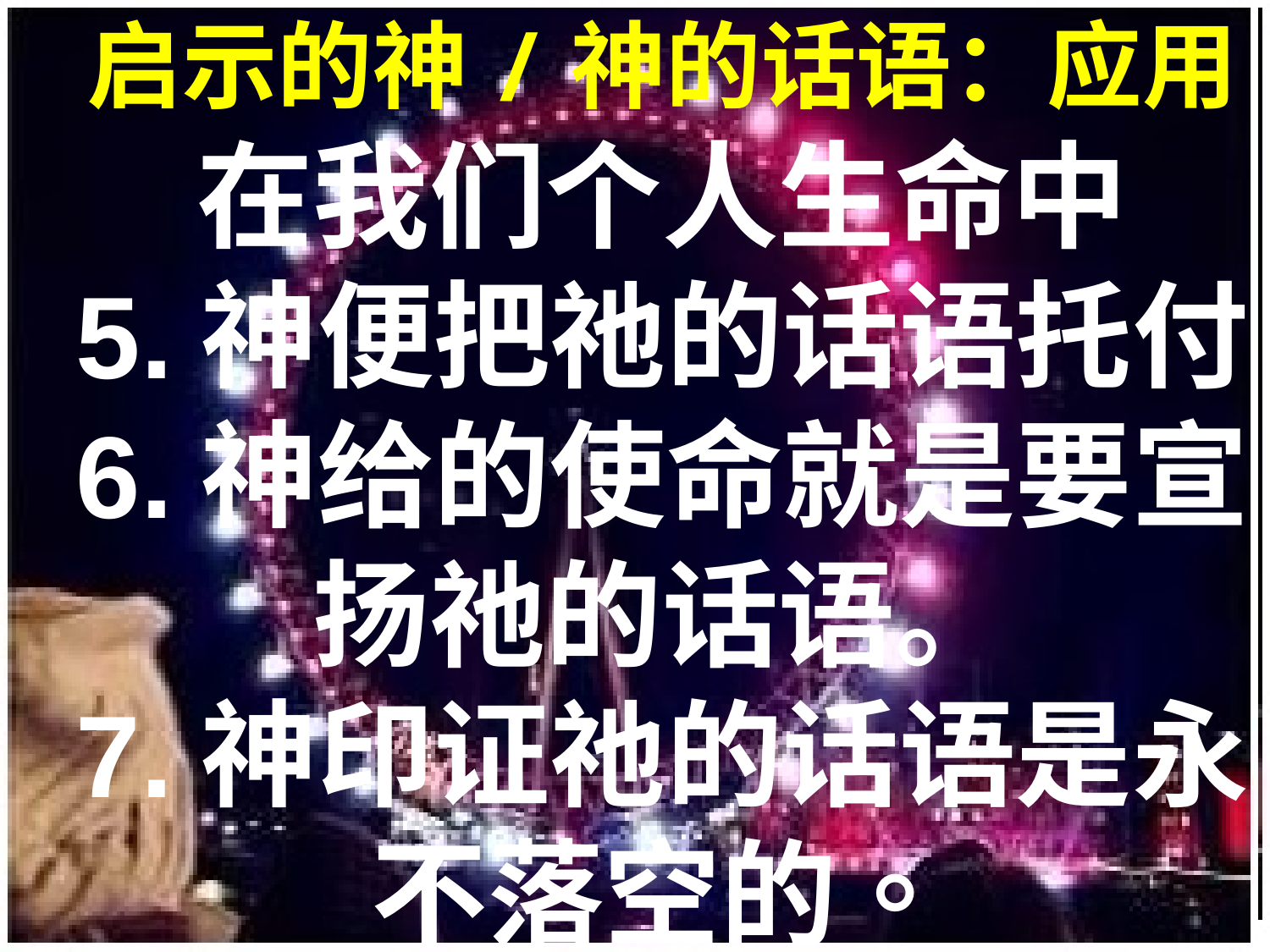

启示的神/神的话语：应用

在我们个人生命中
5.神便把祂的话语托付
6.神给的使命就是要宣扬祂的话语。
7.神印证祂的话语是永不落空的。